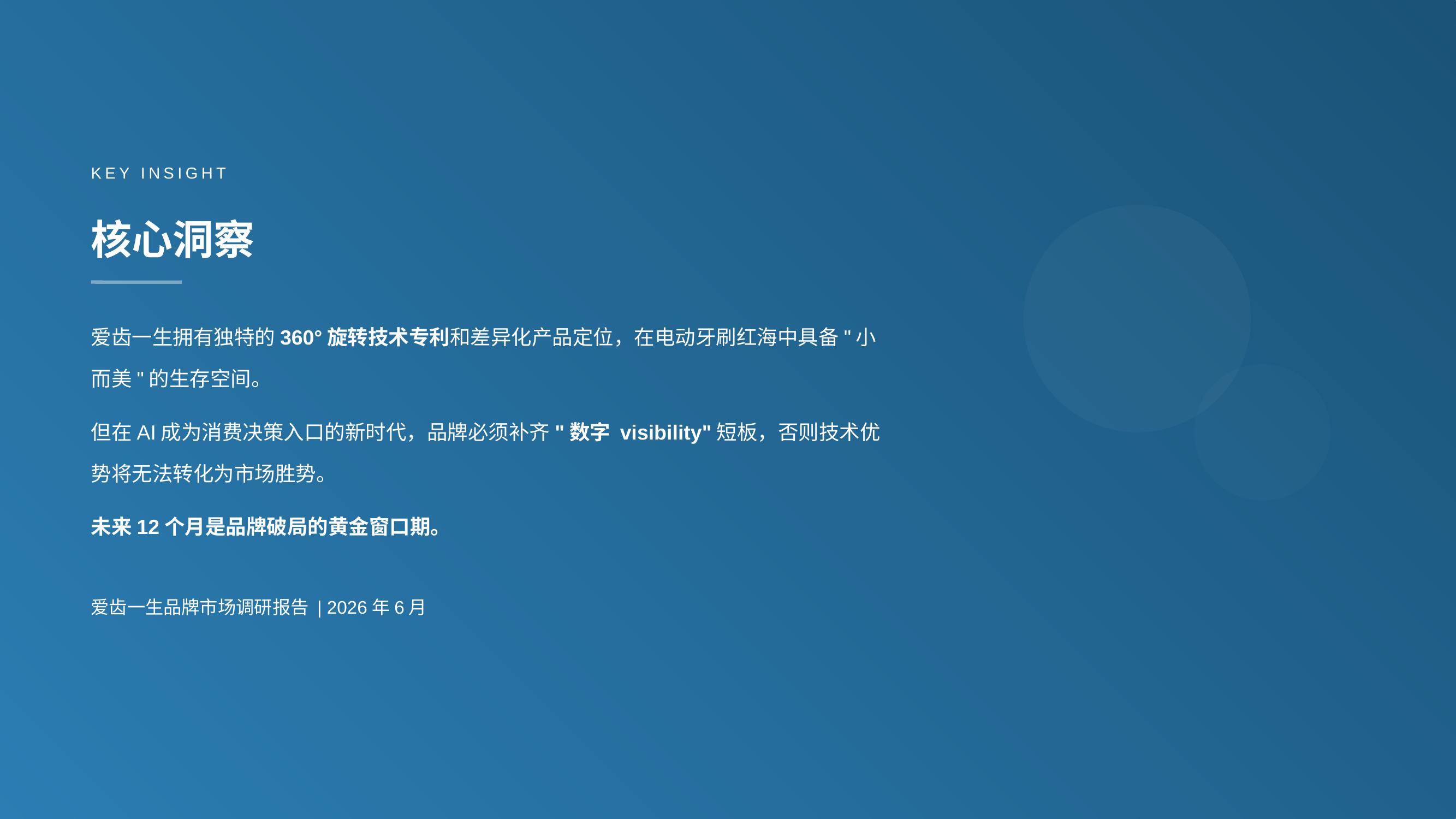

KEY INSIGHT
核心洞察

爱齿一生拥有独特的360°旋转技术专利和差异化产品定位，在电动牙刷红海中具备"小而美"的生存空间。
但在AI成为消费决策入口的新时代，品牌必须补齐"数字 visibility"短板，否则技术优势将无法转化为市场胜势。
未来12个月是品牌破局的黄金窗口期。

爱齿一生品牌市场调研报告 | 2026年6月